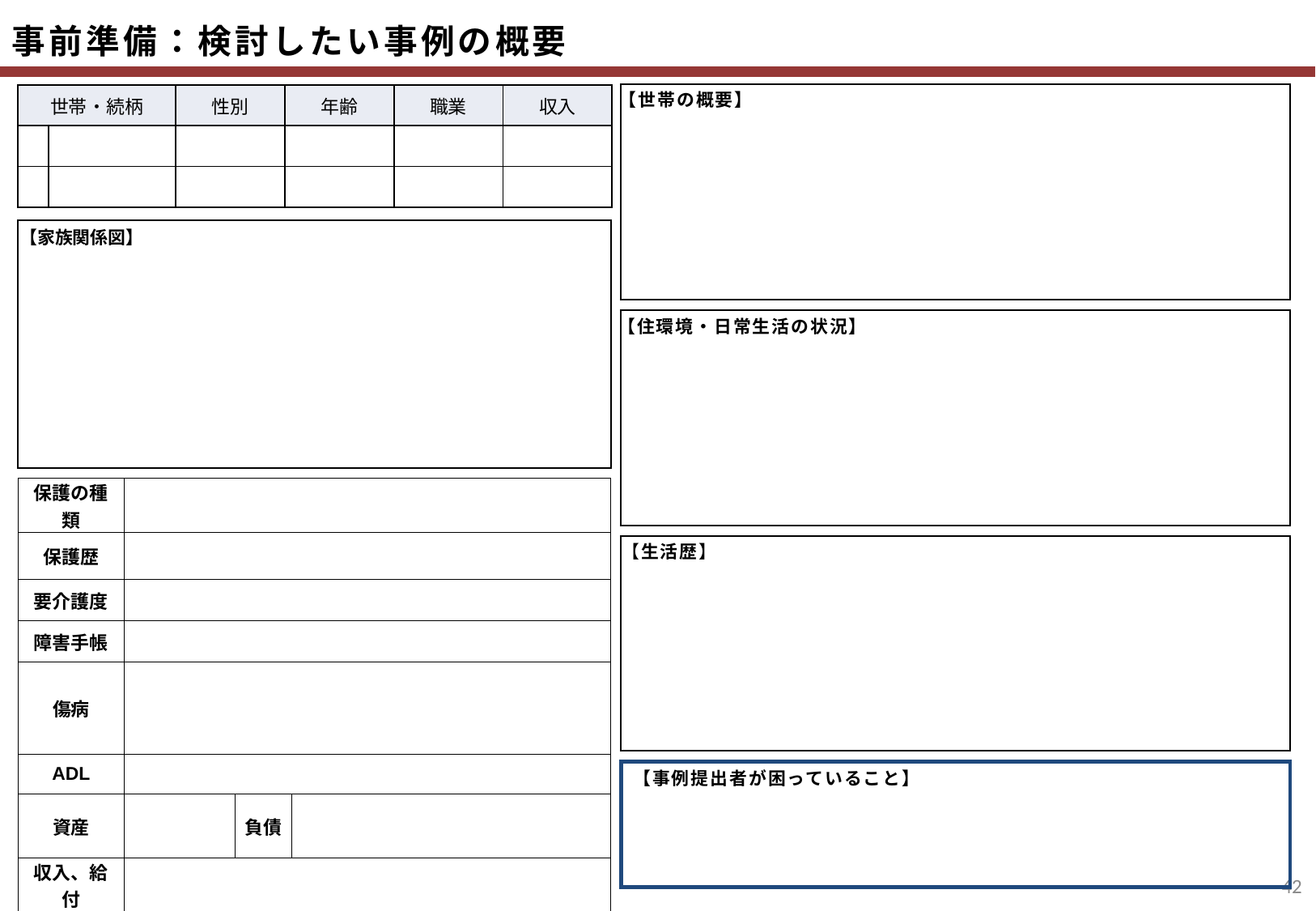

事前準備：検討したい事例の概要

| 世帯・続柄 |  | 性別 | 年齢 | 職業 | 収入 |
| --- | --- | --- | --- | --- | --- |
|  |  |  |  |  |  |
|  |  |  |  |  |  |
【世帯の概要】

【家族関係図】

【住環境・日常生活の状況】
| 保護の種類 |  |  |  |
| --- | --- | --- | --- |
| 保護歴 |  |  |  |
| 要介護度 |  |  |  |
| 障害手帳 |  |  |  |
| 傷病 |  |  |  |
| ADL |  |  |  |
| 資産 |  | 負債 |  |
| 収入、給付 |  |  |  |

【生活歴】

【事例提出者が困っていること】
42